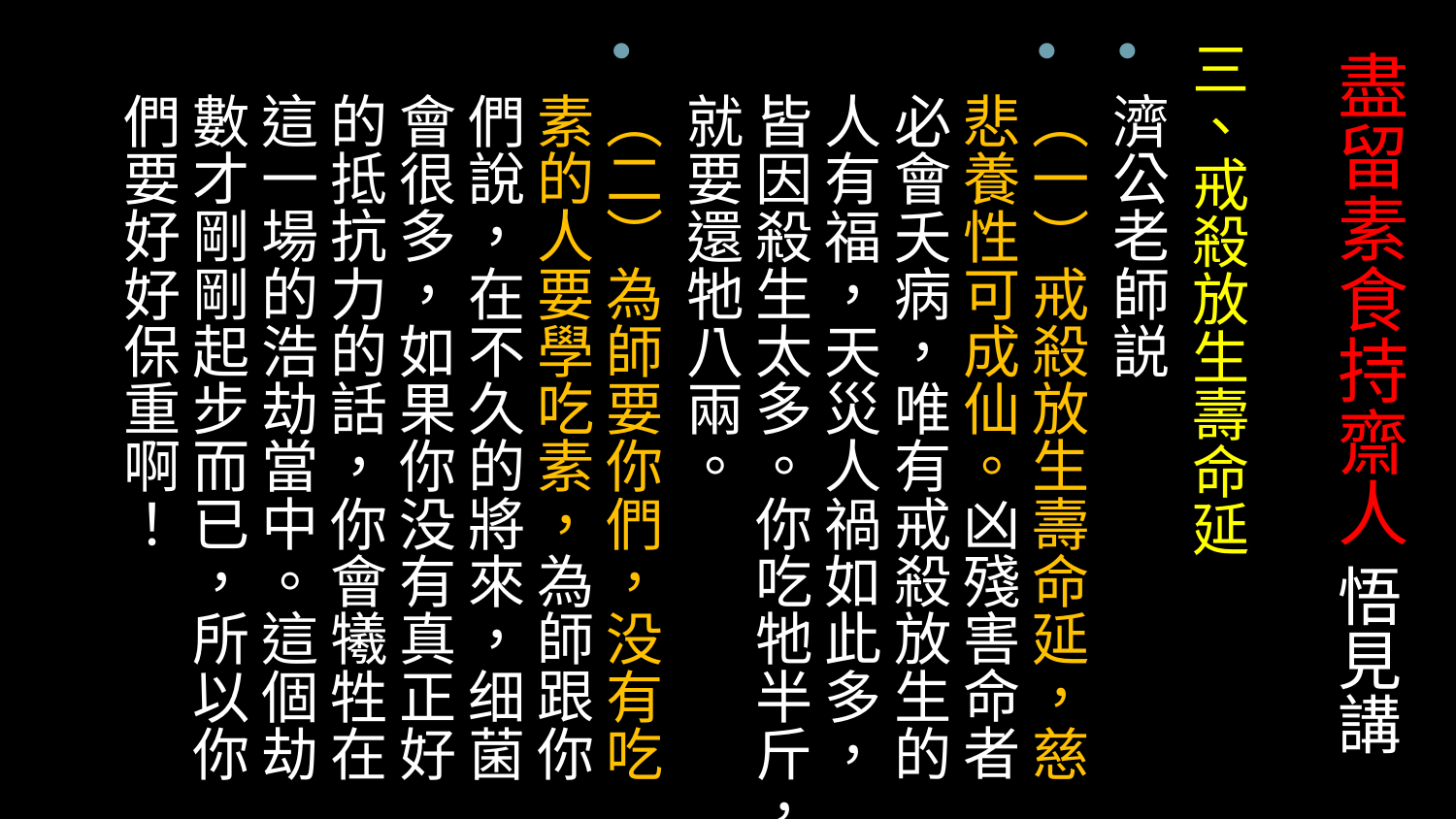

# 盡留素食持齋人 悟見講
三、戒殺放生壽命延
濟公老師説
（一）戒殺放生壽命延，慈悲養性可成仙。凶殘害命者必會夭病，唯有戒殺放生的人有福，天災人禍如此多，皆因殺生太多。你吃牠半斤，就要還牠八兩。
（二）為師要你們，没有吃素的人要學吃素，為師跟你們說，在不久的將來，细菌會很多，如果你没有真正好的抵抗力的話，你會犧牲在這一場的浩劫當中。這個劫數才剛剛起步而已，所以你們要好好保重啊！